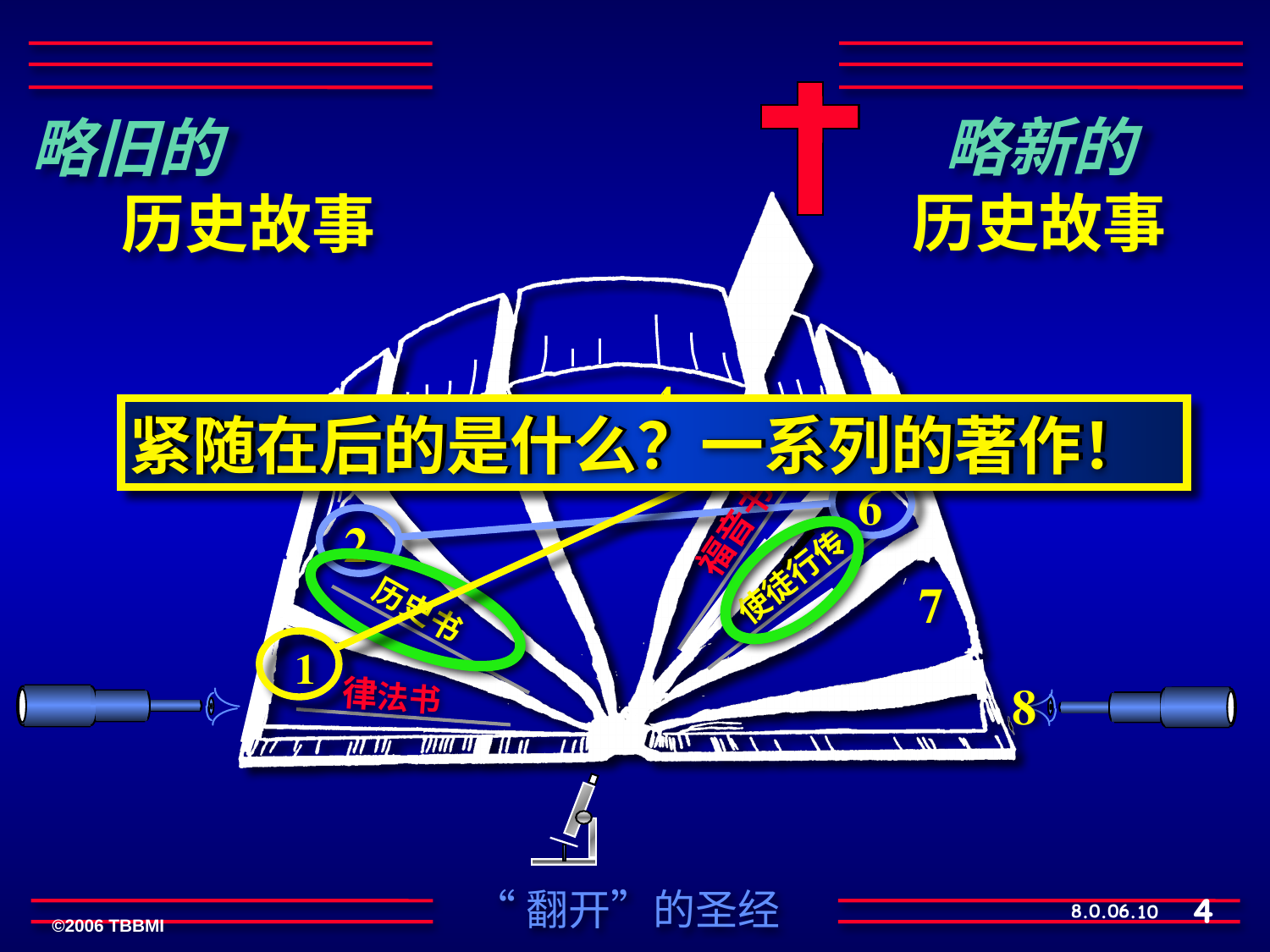

略新的
历史故事
略旧的                  历史故事
4
紧随在后的是什么？一系列的著作！
紧随在后的是什么？一系列的著作！
3

5
福音书

6
2

使徒行传

7

历史书
1
律法书
8

4
10